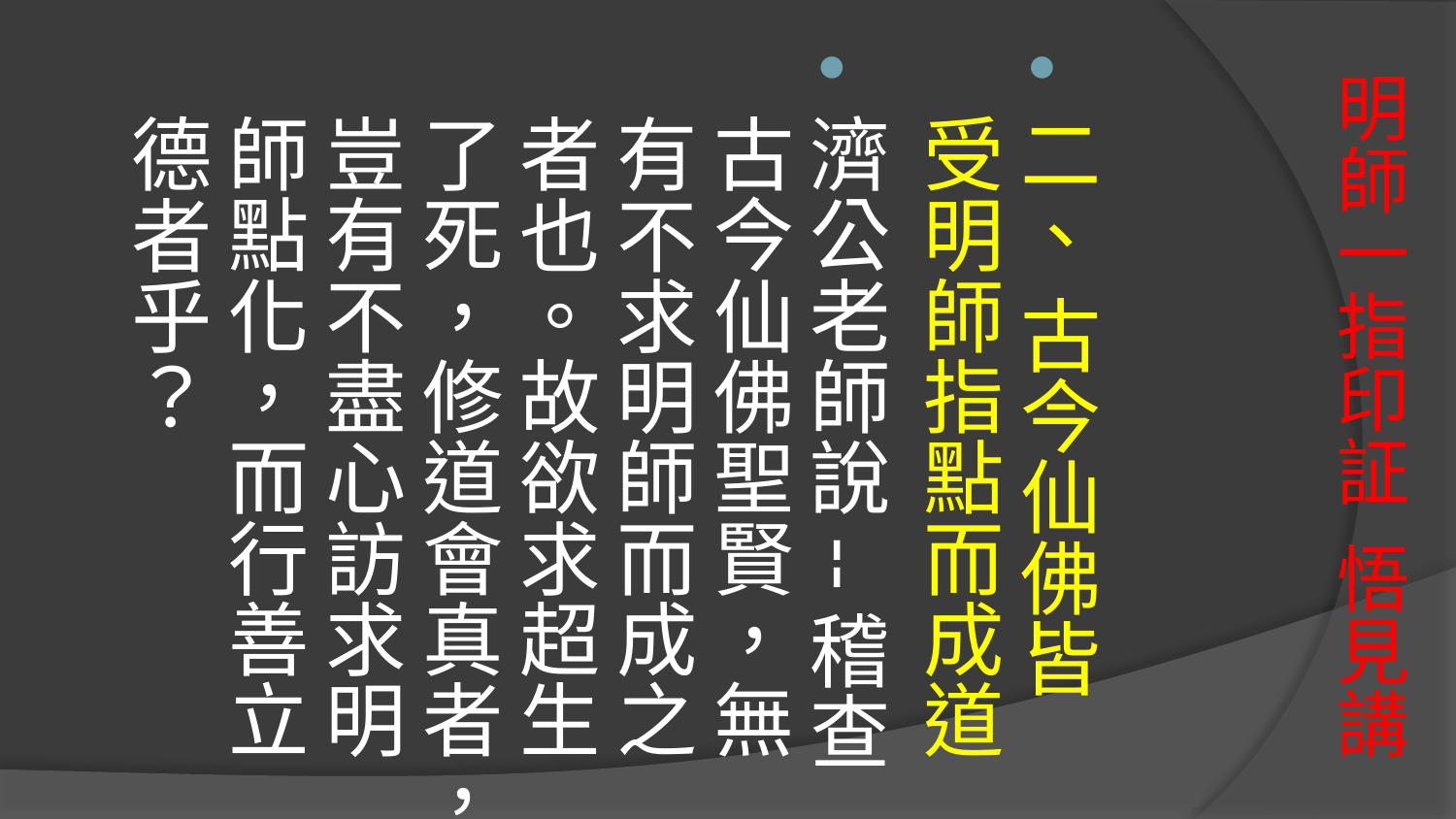

二、 古今仙佛皆受明師指點而成道
濟公老師說--稽查古今仙佛聖賢，無有不求明師而成之者也。故欲求超生了死，修道會真者，豈有不盡心訪求明師點化，而行善立德者乎？

# 明師一指印証  悟見講